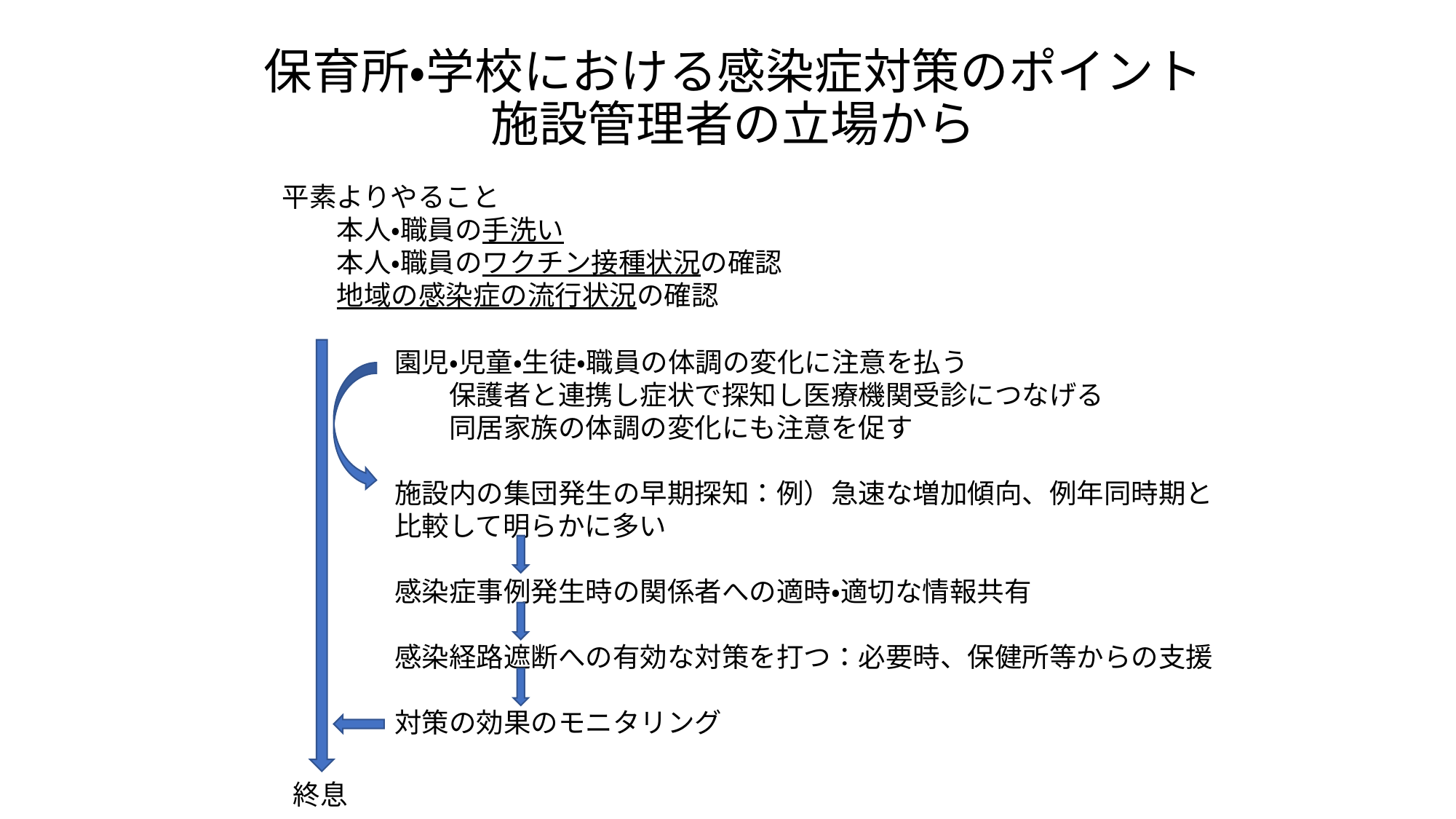

# 保育所・学校における感染症対策のポイント 施設管理者の立場から
平素よりやること
本人・職員の手洗い
本人・職員のワクチン接種状況の確認
地域の感染症の流行状況の確認

園児・児童・生徒・職員の体調の変化に注意を払う
保護者と連携し症状で探知し医療機関受診につなげる
同居家族の体調の変化にも注意を促す

施設内の集団発生の早期探知：例）急速な増加傾向、例年同時期と比較して明らかに多い

感染症事例発生時の関係者への適時・適切な情報共有

感染経路遮断への有効な対策を打つ：必要時、保健所等からの支援

対策の効果のモニタリング

終息